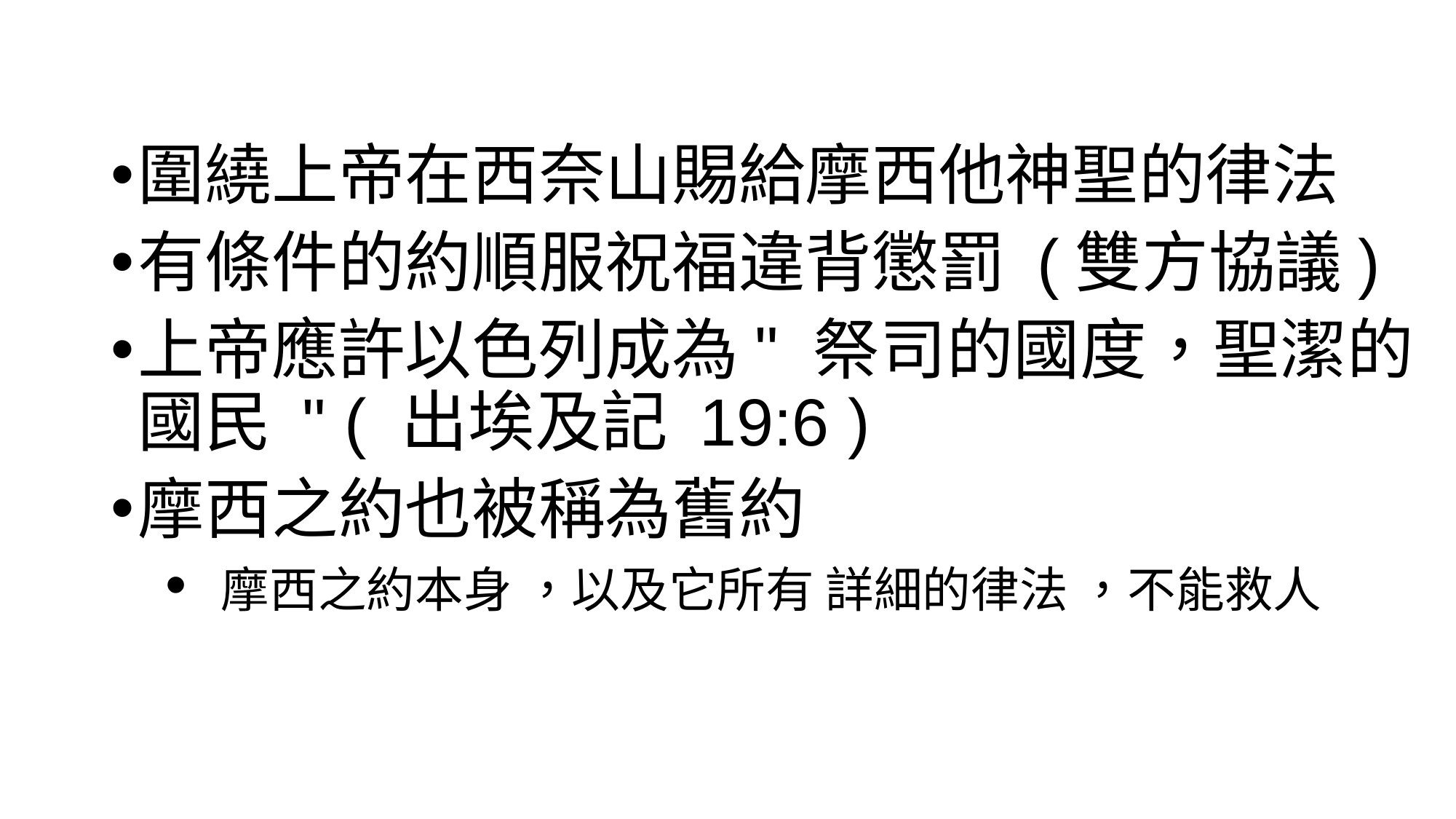

圍繞上帝在西奈山賜給摩西他神聖的律法
有條件的約順服祝福違背懲罰 (雙方協議)
上帝應許以色列成為" 祭司的國度，聖潔的國民 " ( 出埃及記 19:6 )
摩西之約也被稱為舊約
 摩西之約本身 ，以及它所有 詳細的律法 ，不能救人